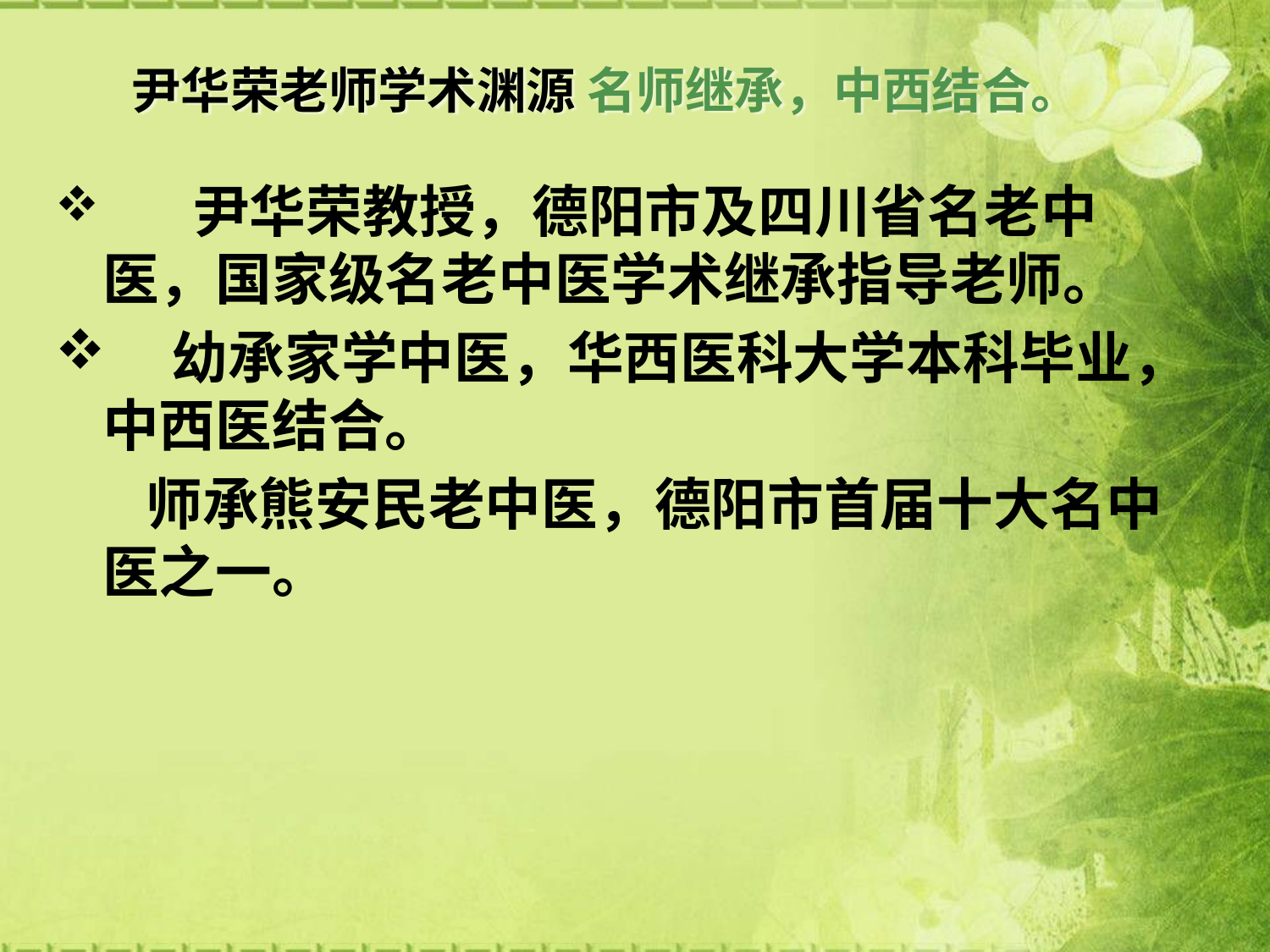

# 尹华荣老师学术渊源 名师继承，中西结合。
       尹华荣教授，德阳市及四川省名老中医，国家级名老中医学术继承指导老师。
    幼承家学中医，华西医科大学本科毕业，中西医结合。
      师承熊安民老中医，德阳市首届十大名中医之一。